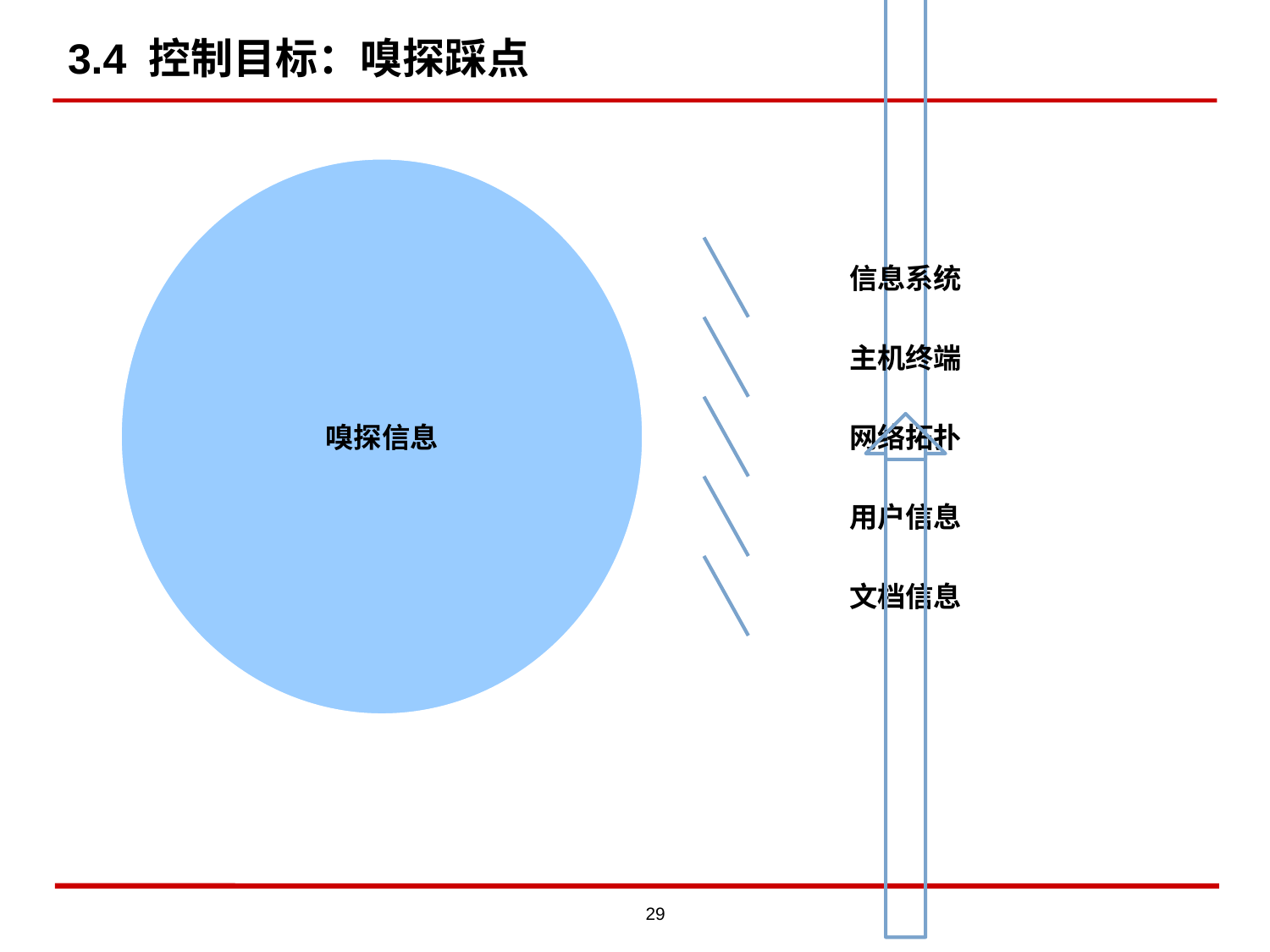

# 3.4 控制目标：嗅探踩点
嗅探信息
信息系统
主机终端
网络拓扑
用户信息
文档信息